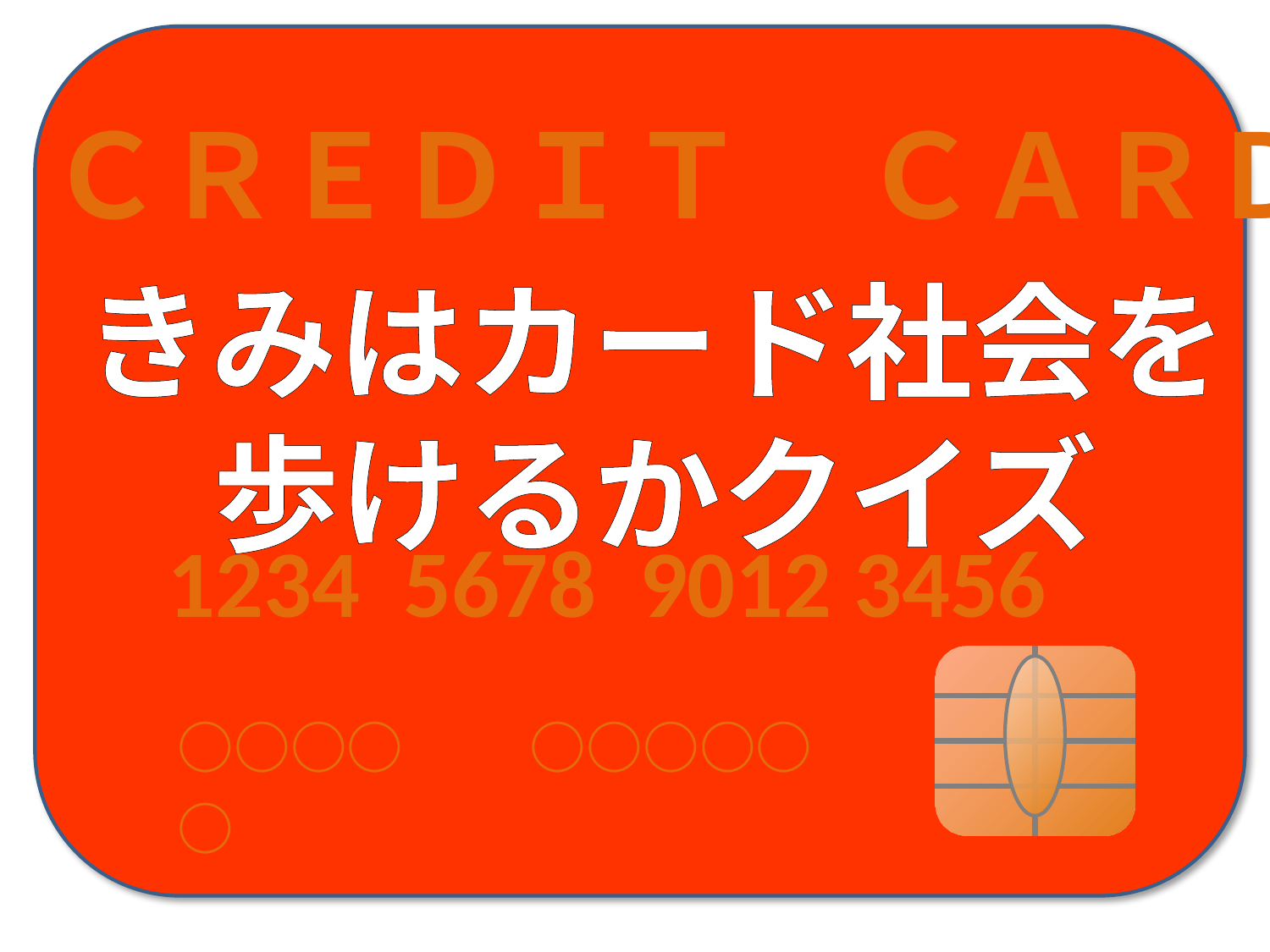

ＣＲＥＤＩＴ　ＣＡＲＤ
きみはカード社会を
歩けるかクイズ
1234  5678  9012 3456

○○○○　　○○○○○○